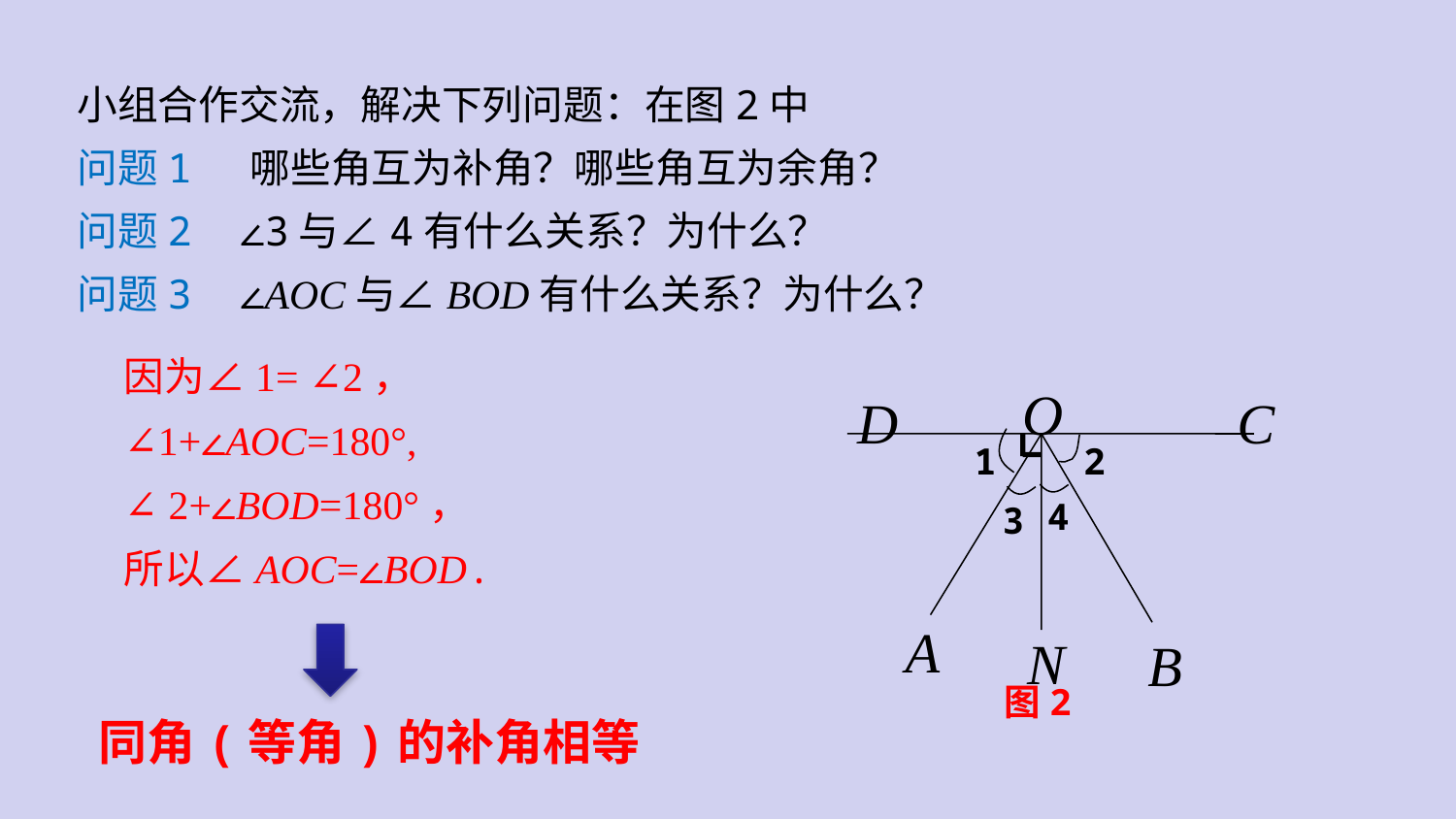

小组合作交流，解决下列问题：在图2中
问题1  哪些角互为补角？哪些角互为余角？
问题2  ∠3与∠4有什么关系？为什么？
问题3  ∠AOC与∠BOD有什么关系？为什么？
因为∠1= ∠2，
∠1+∠AOC=180°,
∠ 2+∠BOD=180°，
所以∠AOC=∠BOD.
 O

D
C

 2

1
4
3
A
B

N
图2

同角(等角)的补角相等